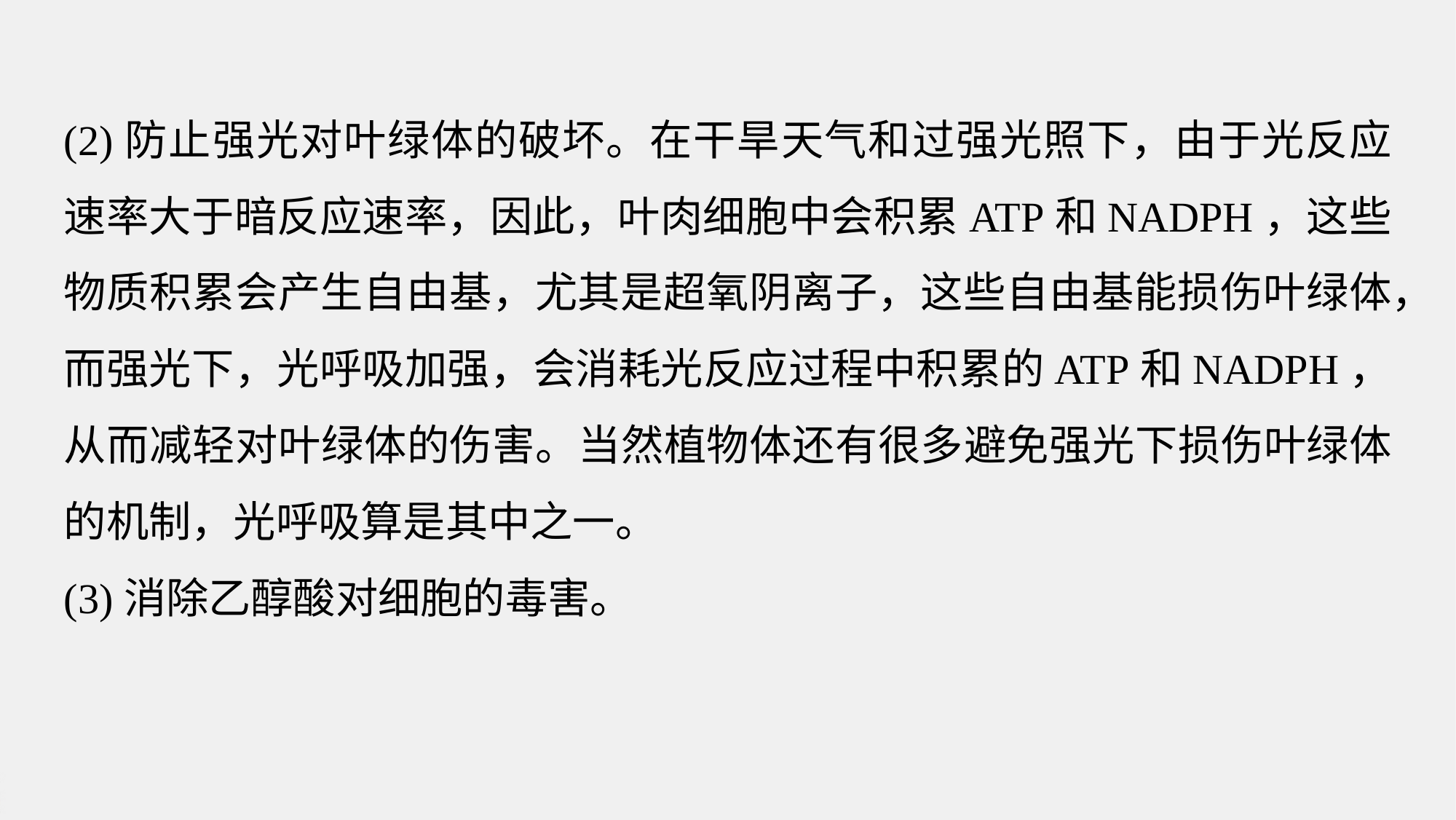

(2)防止强光对叶绿体的破坏。在干旱天气和过强光照下，由于光反应速率大于暗反应速率，因此，叶肉细胞中会积累ATP和NADPH，这些物质积累会产生自由基，尤其是超氧阴离子，这些自由基能损伤叶绿体，而强光下，光呼吸加强，会消耗光反应过程中积累的ATP和NADPH，从而减轻对叶绿体的伤害。当然植物体还有很多避免强光下损伤叶绿体的机制，光呼吸算是其中之一。
(3)消除乙醇酸对细胞的毒害。